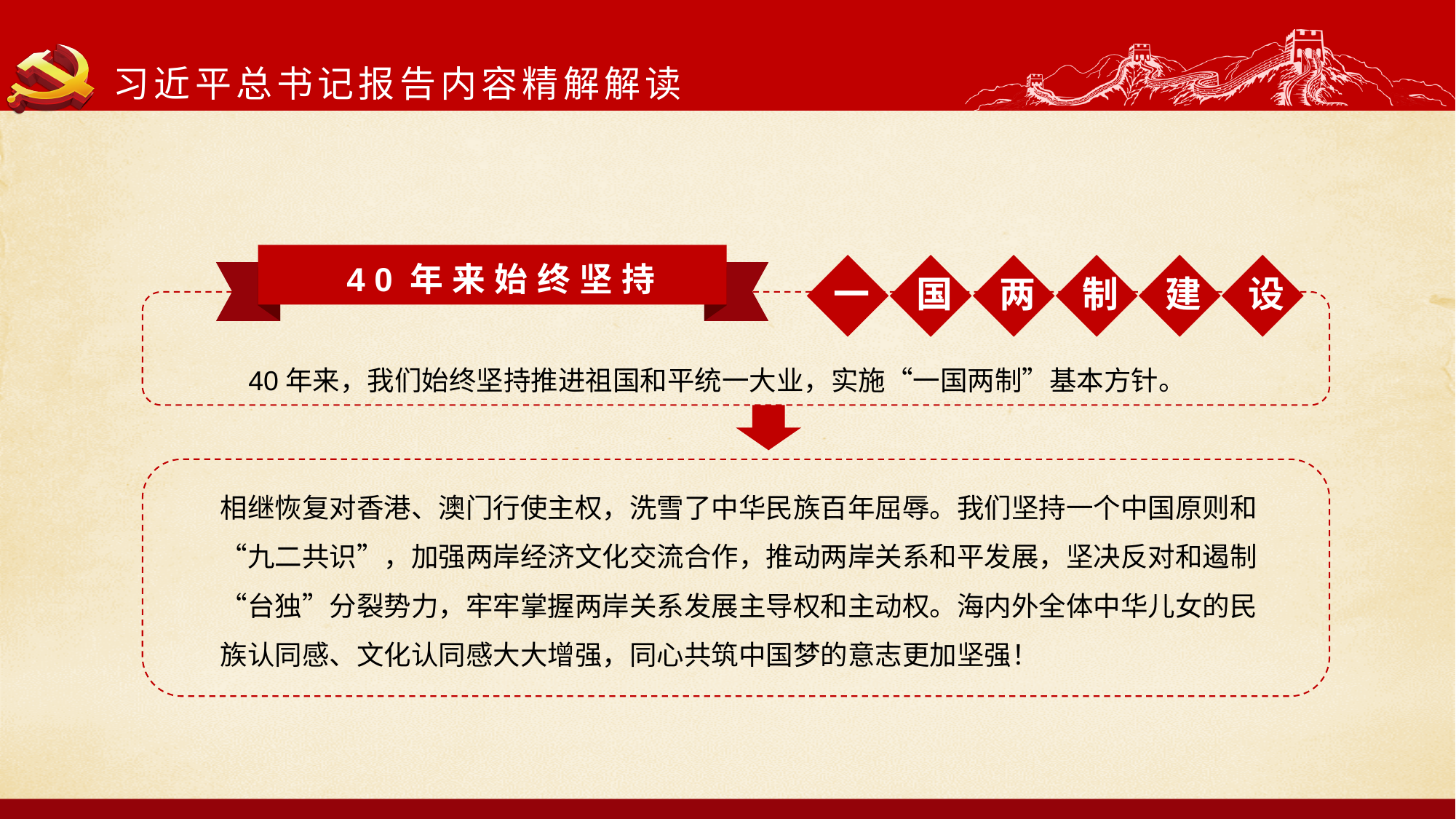

习近平总书记报告内容精解解读

40年来始终坚持

一

国

两

制

建

设

　40年来，我们始终坚持推进祖国和平统一大业，实施“一国两制”基本方针。

相继恢复对香港、澳门行使主权，洗雪了中华民族百年屈辱。我们坚持一个中国原则和“九二共识”，加强两岸经济文化交流合作，推动两岸关系和平发展，坚决反对和遏制“台独”分裂势力，牢牢掌握两岸关系发展主导权和主动权。海内外全体中华儿女的民族认同感、文化认同感大大增强，同心共筑中国梦的意志更加坚强！